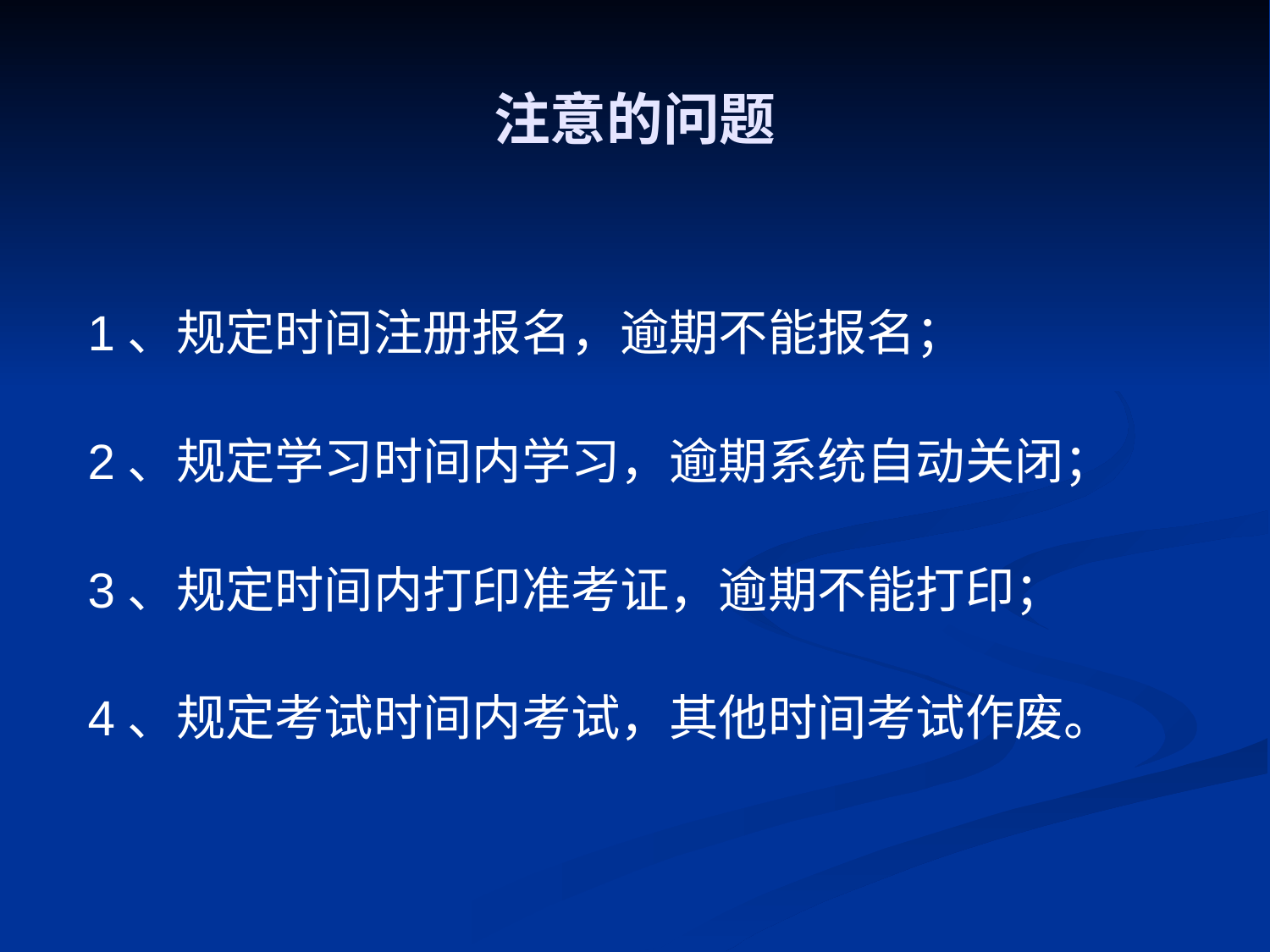

# 注意的问题

1、规定时间注册报名，逾期不能报名；
2、规定学习时间内学习，逾期系统自动关闭；
3、规定时间内打印准考证，逾期不能打印；
4、规定考试时间内考试，其他时间考试作废。